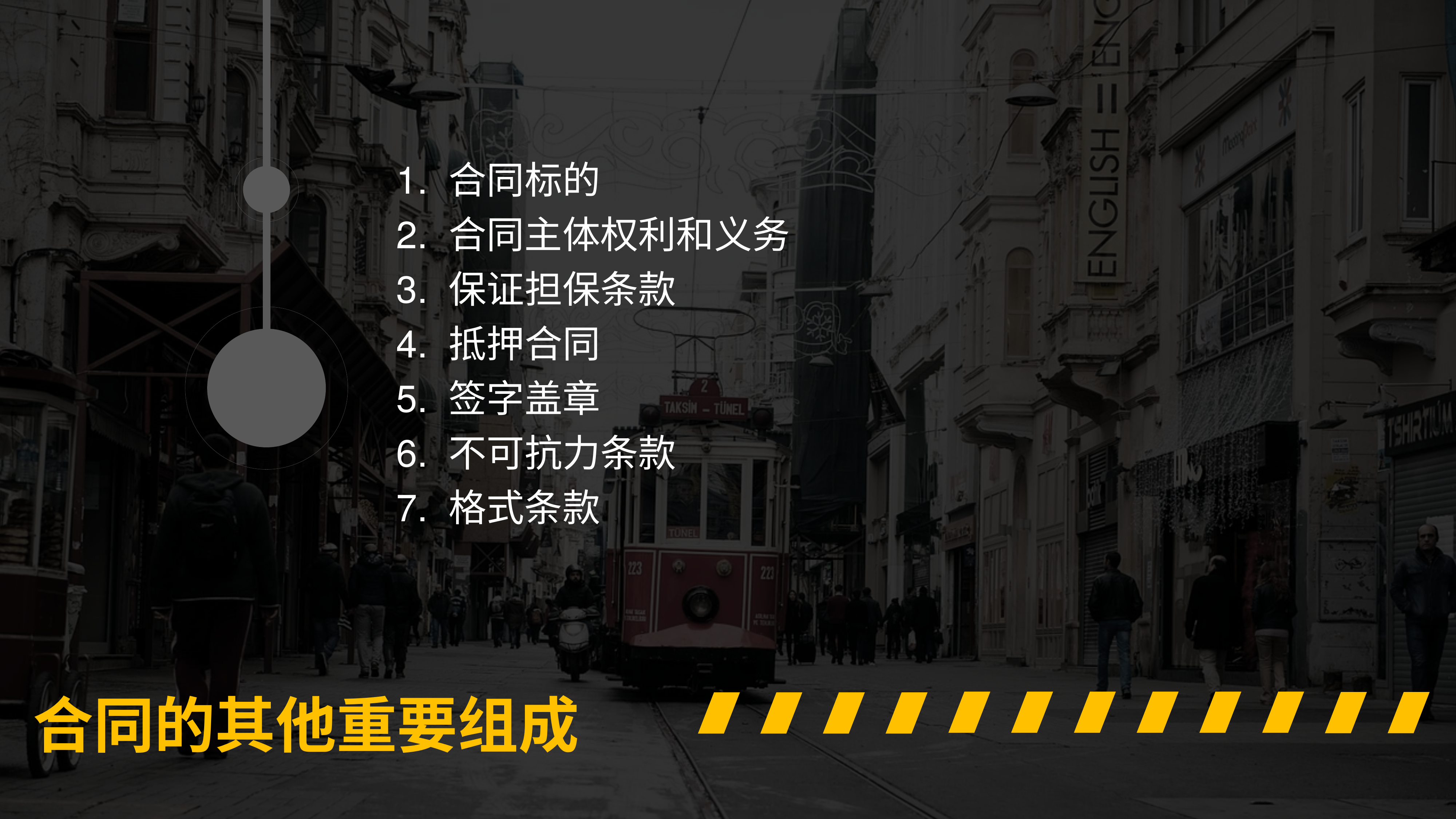

合同标的
合同主体权利和义务
保证担保条款
抵押合同
签字盖章
不可抗力条款
格式条款

合同的其他重要组成